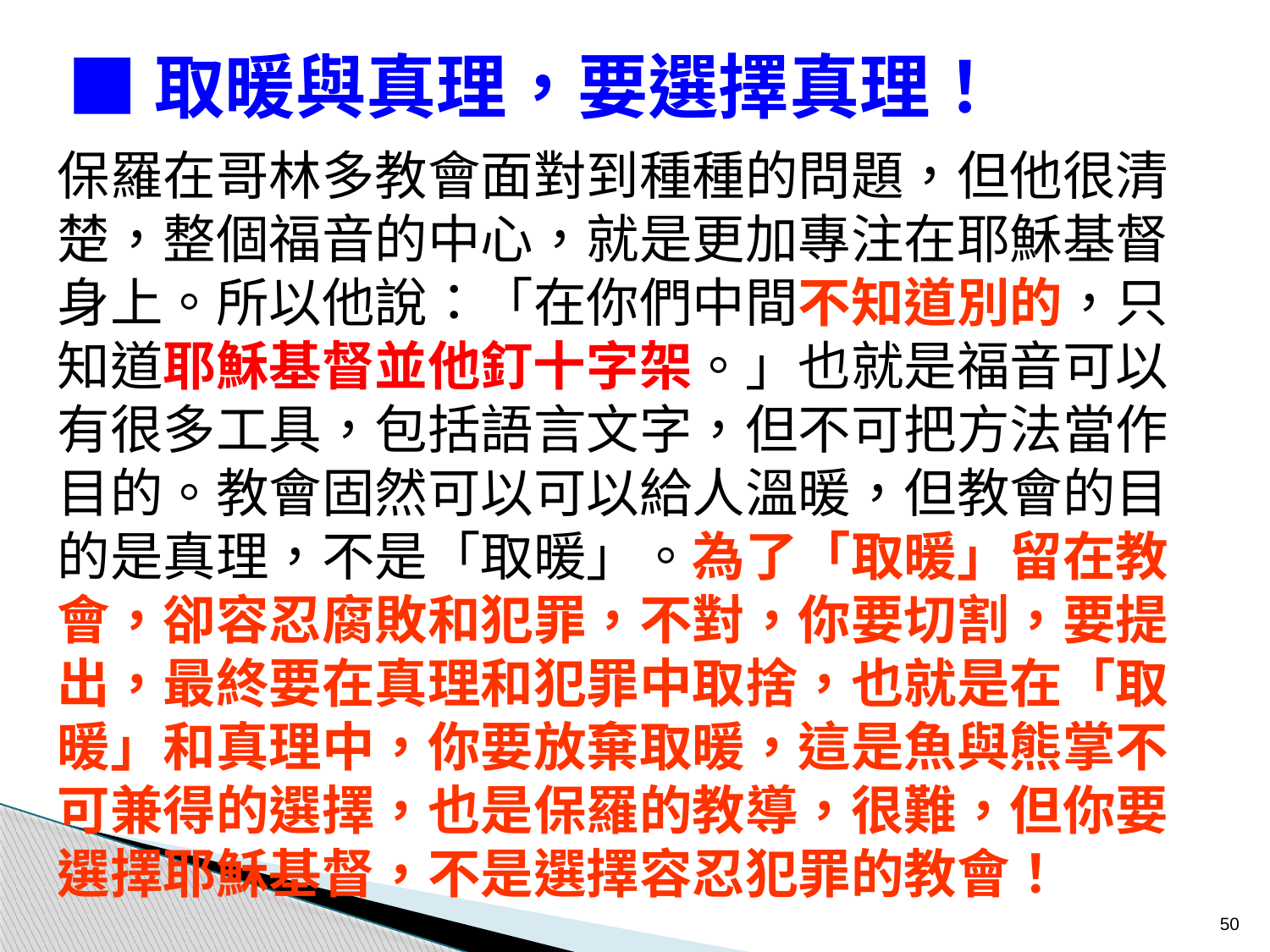

■取暖與真理，要選擇真理！
保羅在哥林多教會面對到種種的問題，但他很清楚，整個福音的中心，就是更加專注在耶穌基督身上。所以他說：「在你們中間不知道別的，只知道耶穌基督並他釘十字架。」也就是福音可以有很多工具，包括語言文字，但不可把方法當作目的。教會固然可以可以給人溫暖，但教會的目的是真理，不是「取暖」。為了「取暖」留在教會，卻容忍腐敗和犯罪，不對，你要切割，要提出，最終要在真理和犯罪中取捨，也就是在「取暖」和真理中，你要放棄取暖，這是魚與熊掌不可兼得的選擇，也是保羅的教導，很難，但你要選擇耶穌基督，不是選擇容忍犯罪的教會！
50